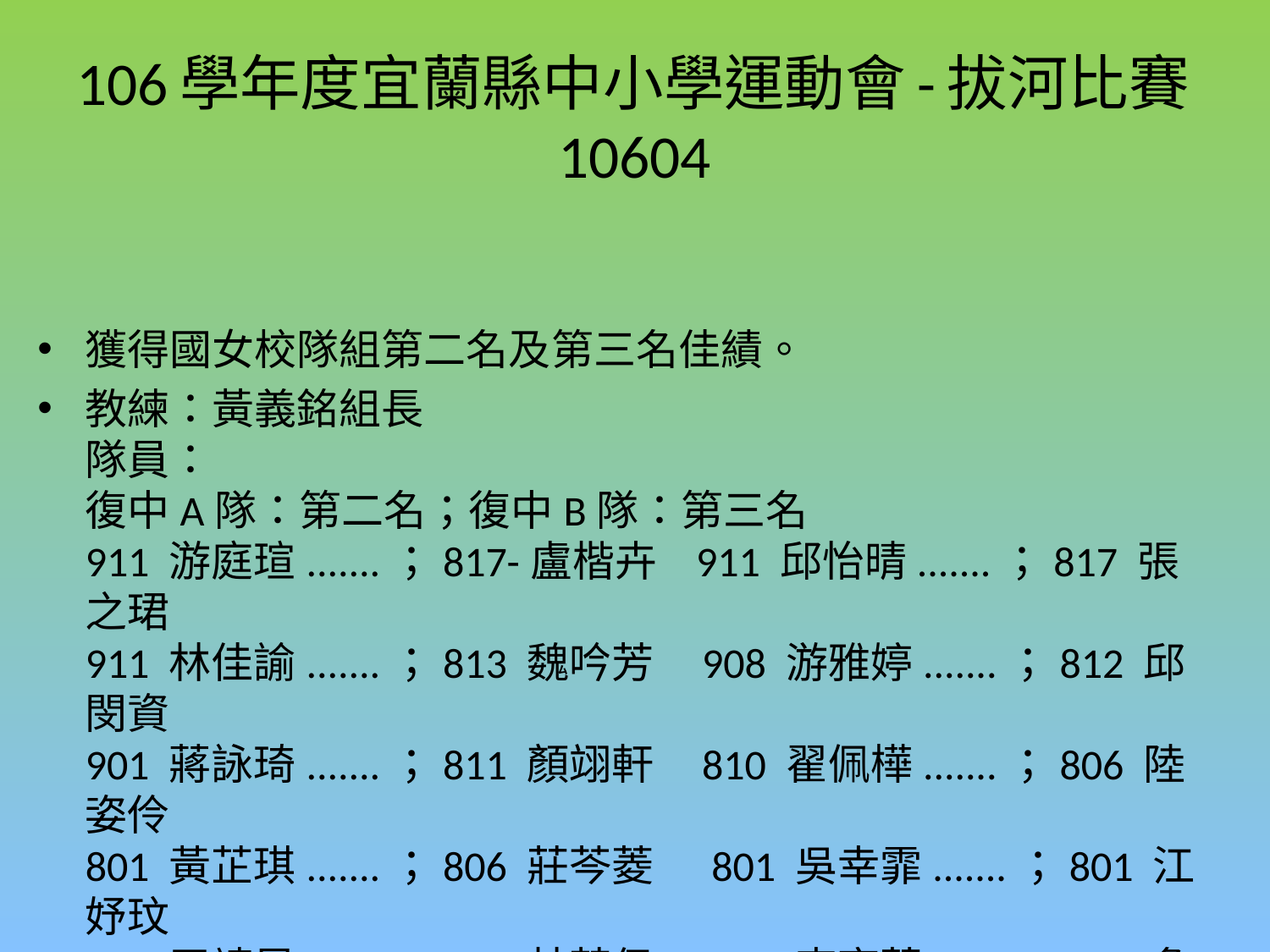

# 106學年度宜蘭縣中小學運動會-拔河比賽10604
獲得國女校隊組第二名及第三名佳績。
教練：黃義銘組長
隊員：
復中A隊：第二名；復中B隊：第三名
911 游庭瑄.......；817-盧楷卉   911 邱怡晴.......；817 張之珺
911 林佳諭.......；813 魏吟芳    908 游雅婷.......；812 邱閔資
901 蔣詠琦.......；811 顏翊軒    810 翟佩樺.......；806 陸姿伶
801 黃芷琪.......；806 莊芩菱     801 吳幸霏.......；801 江妤玟
712 平靖恩.......；716 林芷伊     711 李奕蓁.......；713 魯法瑞
709 黃以昕.......；711 楊旭岑     708 林志玲.......；705 吳芮葶